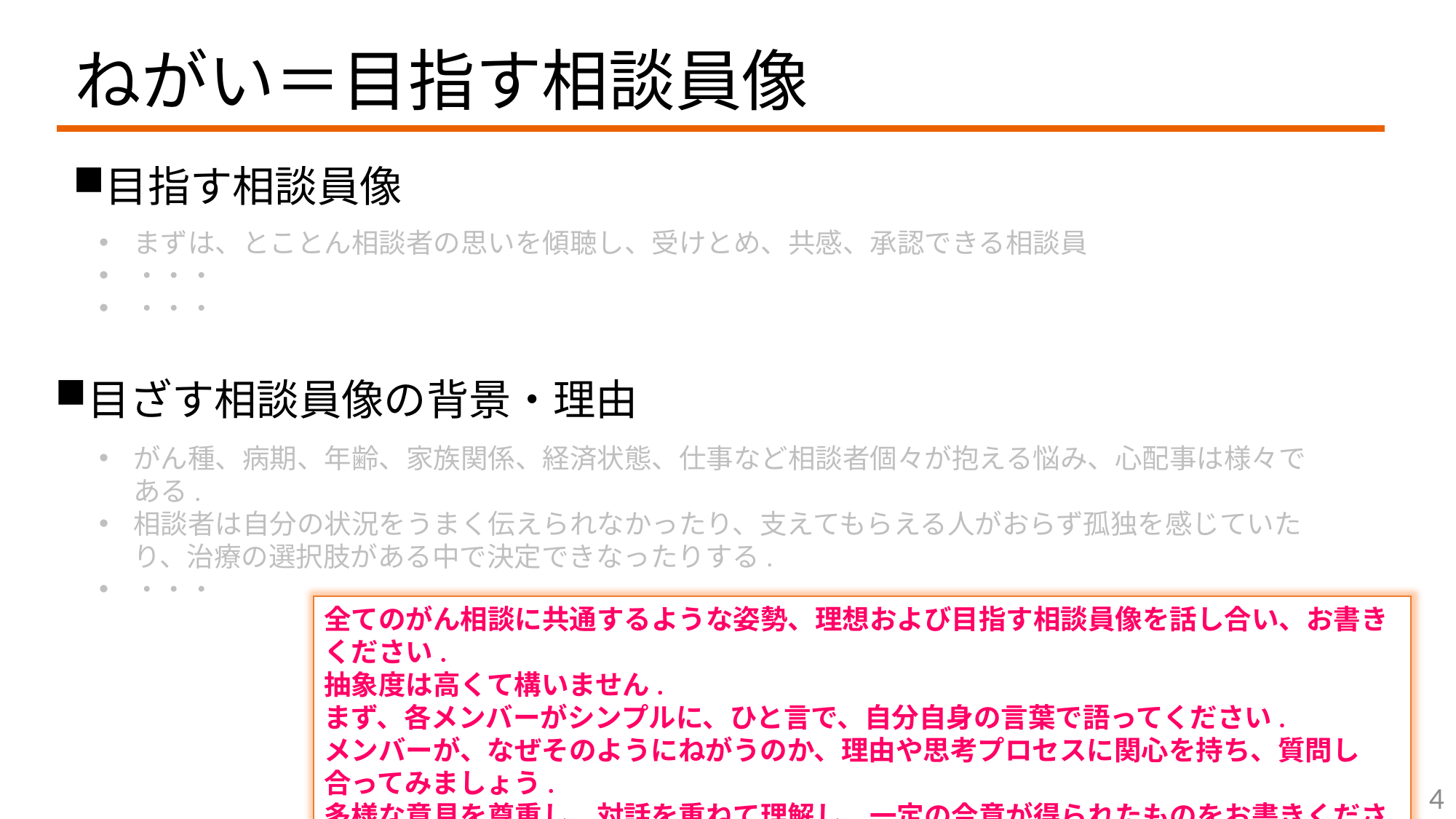

# ねがい＝目指す相談員像
目指す相談員像
まずは、とことん相談者の思いを傾聴し、受けとめ、共感、承認できる相談員
・・・
・・・
目ざす相談員像の背景・理由
がん種、病期、年齢、家族関係、経済状態、仕事など相談者個々が抱える悩み、心配事は様々である.
相談者は自分の状況をうまく伝えられなかったり、支えてもらえる人がおらず孤独を感じていたり、治療の選択肢がある中で決定できなったりする.
・・・
全てのがん相談に共通するような姿勢、理想および目指す相談員像を話し合い、お書きください.
抽象度は高くて構いません.
まず、各メンバーがシンプルに、ひと言で、自分自身の言葉で語ってください.
メンバーが、なぜそのようにねがうのか、理由や思考プロセスに関心を持ち、質問し合ってみましょう.
多様な意見を尊重し、対話を重ねて理解し、一定の合意が得られたものをお書きください.
4